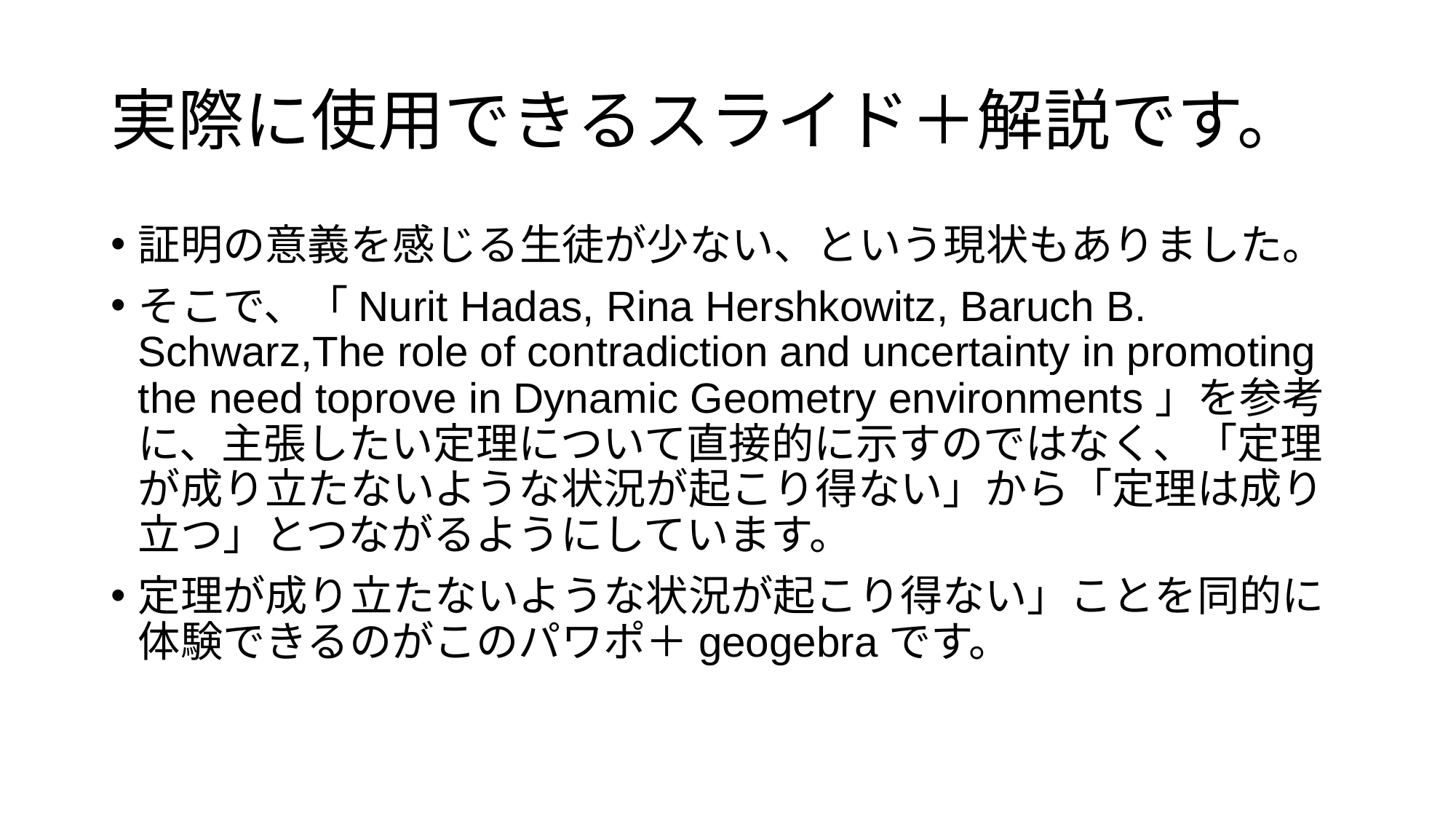

# 実際に使用できるスライド＋解説です。
証明の意義を感じる生徒が少ない、という現状もありました。
そこで、「Nurit Hadas, Rina Hershkowitz, Baruch B. Schwarz,The role of contradiction and uncertainty in promoting the need toprove in Dynamic Geometry environments」を参考に、主張したい定理について直接的に示すのではなく、「定理が成り立たないような状況が起こり得ない」から「定理は成り立つ」とつながるようにしています。
定理が成り立たないような状況が起こり得ない」ことを同的に体験できるのがこのパワポ＋geogebraです。